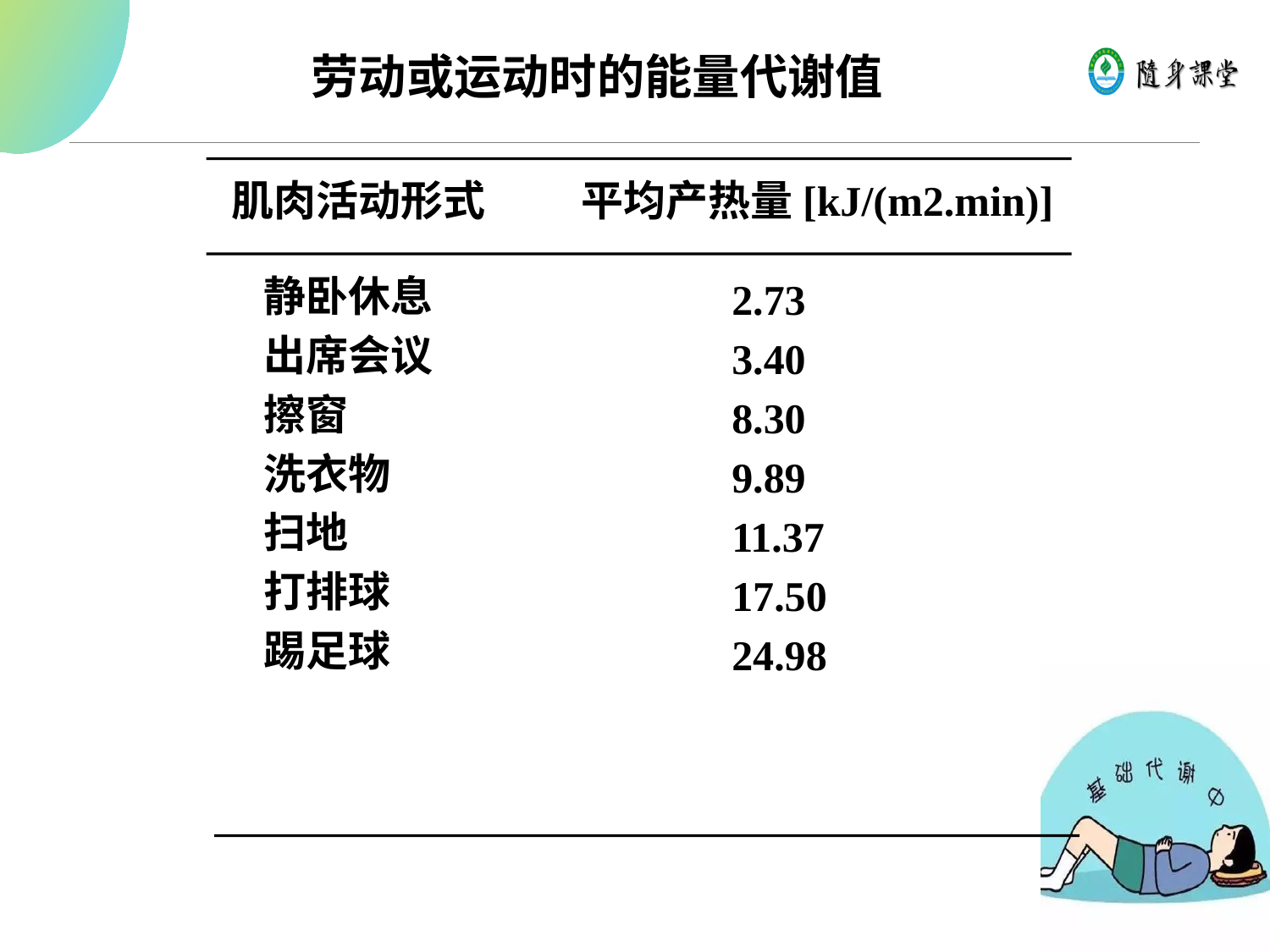

劳动或运动时的能量代谢值

肌肉活动形式          平均产热量[kJ/(m2.min)]

静卧休息
出席会议
擦窗
洗衣物
扫地
打排球
踢足球
2.73
3.40
8.30
9.89
11.37
17.50
24.98